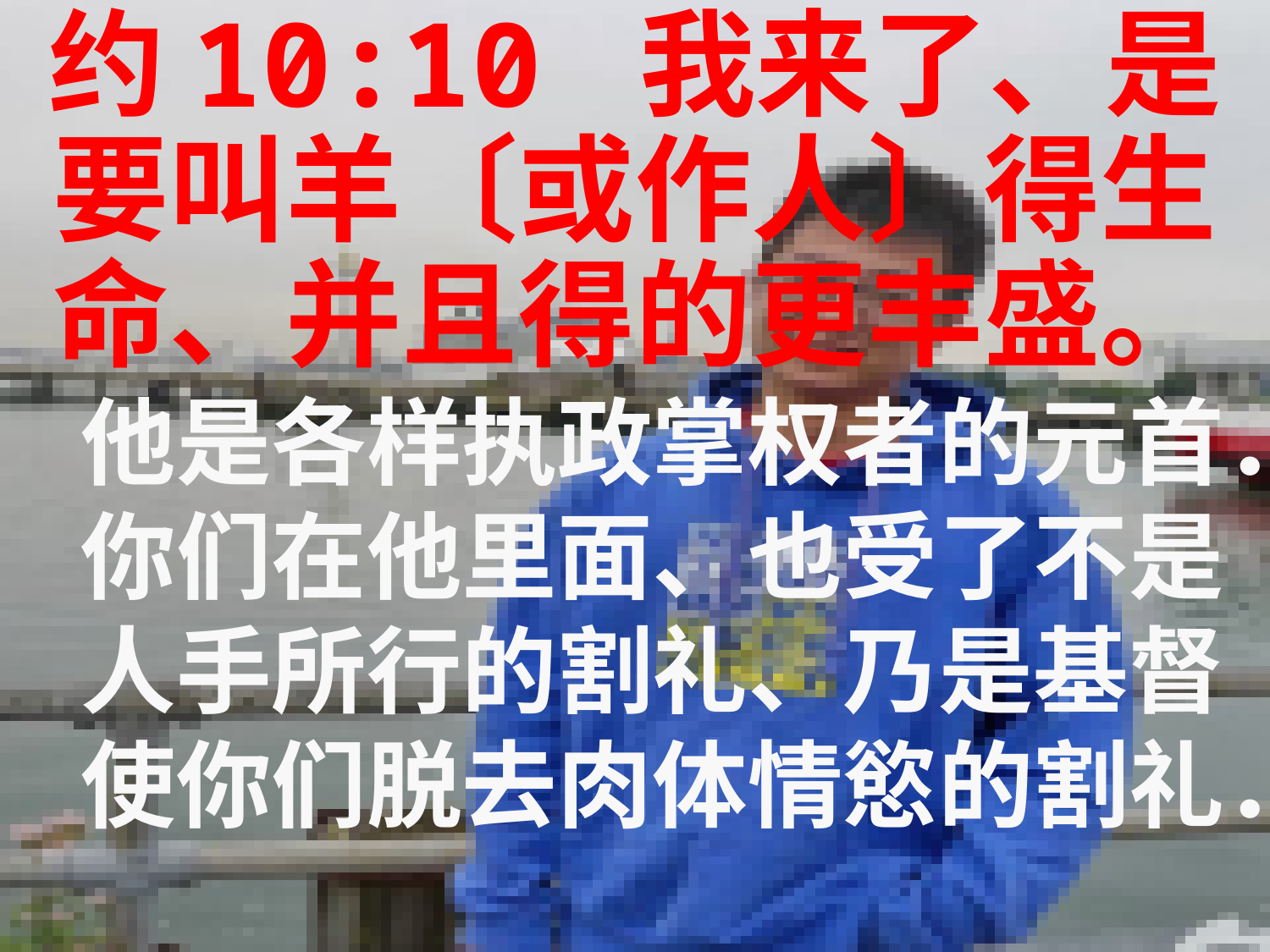

约10:10 我来了、是要叫羊〔或作人〕得生命、并且得的更丰盛。
他是各样执政掌权者的元首．你们在他里面、也受了不是人手所行的割礼、乃是基督使你们脱去肉体情慾的割礼．